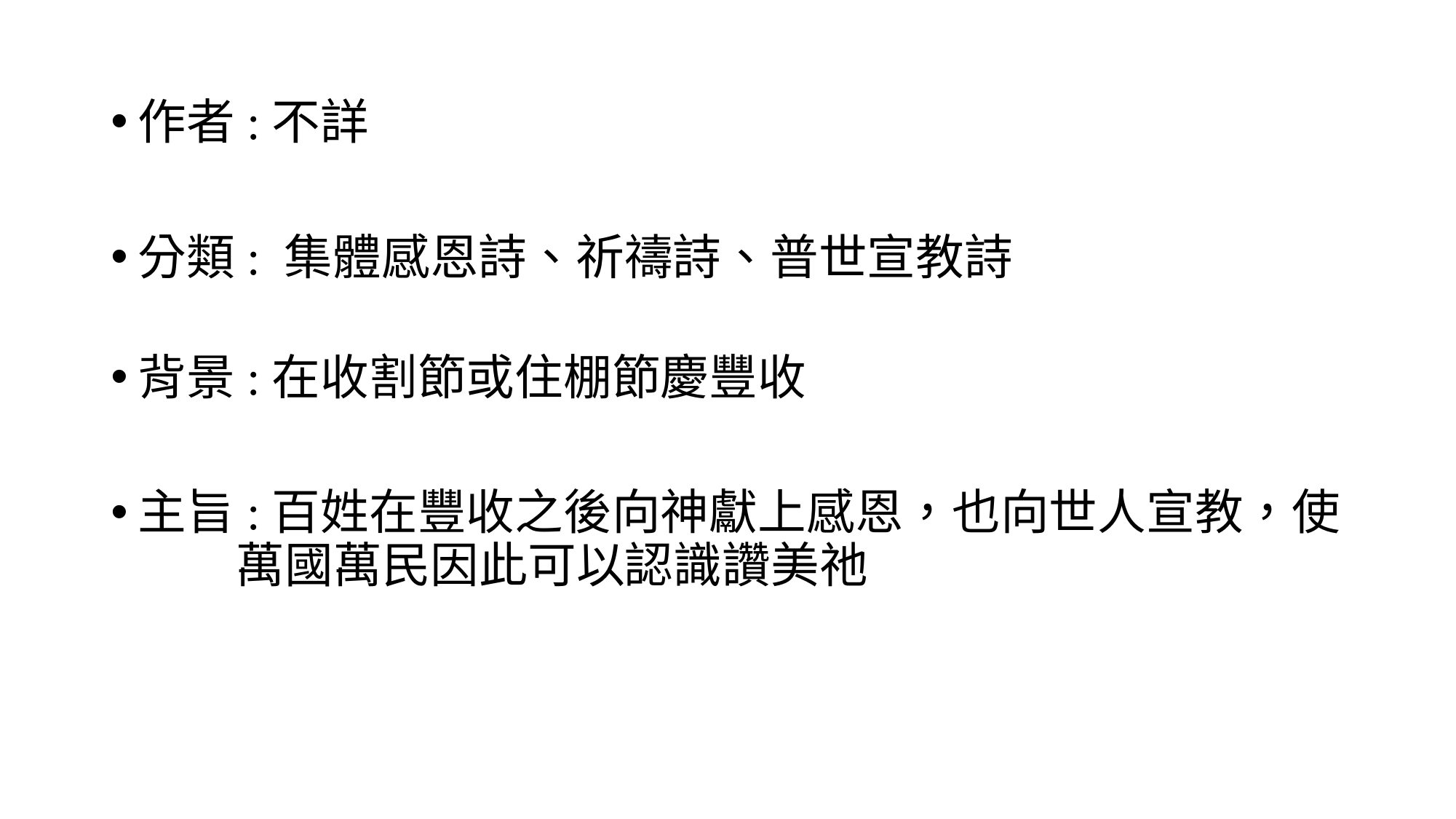

作者:不詳

分類: 集體感恩詩、祈禱詩、普世宣教詩
背景:在收割節或住棚節慶豐收

主旨:百姓在豐收之後向神獻上感恩，也向世人宣教，使
         萬國萬民因此可以認識讚美祂